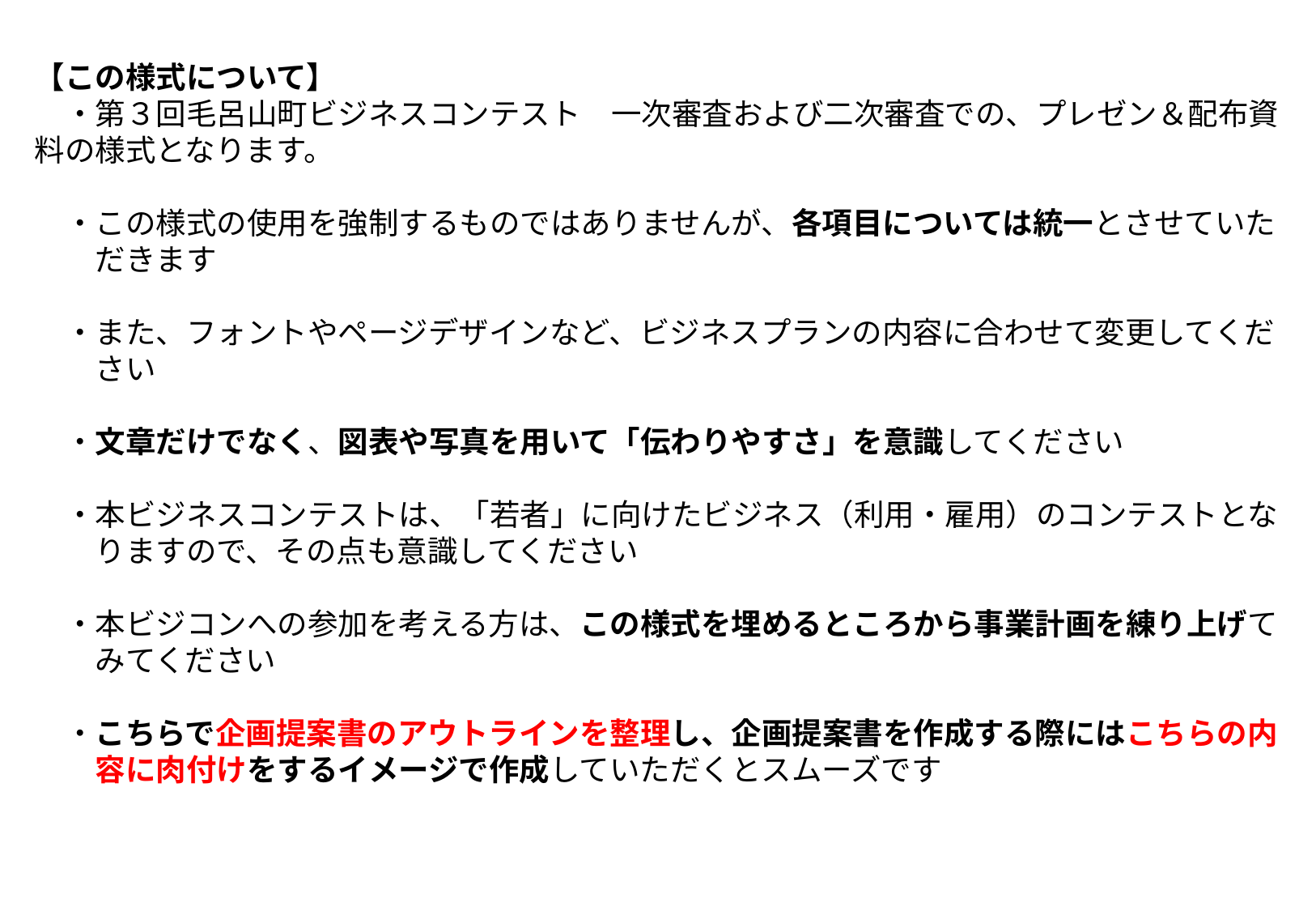

【この様式について】
　・第３回毛呂山町ビジネスコンテスト　一次審査および二次審査での、プレゼン＆配布資料の様式となります。

　・この様式の使用を強制するものではありませんが、各項目については統一とさせていた
　　だきます

　・また、フォントやページデザインなど、ビジネスプランの内容に合わせて変更してくだ
　　さい

　・文章だけでなく、図表や写真を用いて「伝わりやすさ」を意識してください

　・本ビジネスコンテストは、「若者」に向けたビジネス（利用・雇用）のコンテストとな
　　りますので、その点も意識してください

　・本ビジコンへの参加を考える方は、この様式を埋めるところから事業計画を練り上げて
　　みてください

　・こちらで企画提案書のアウトラインを整理し、企画提案書を作成する際にはこちらの内
　　容に肉付けをするイメージで作成していただくとスムーズです